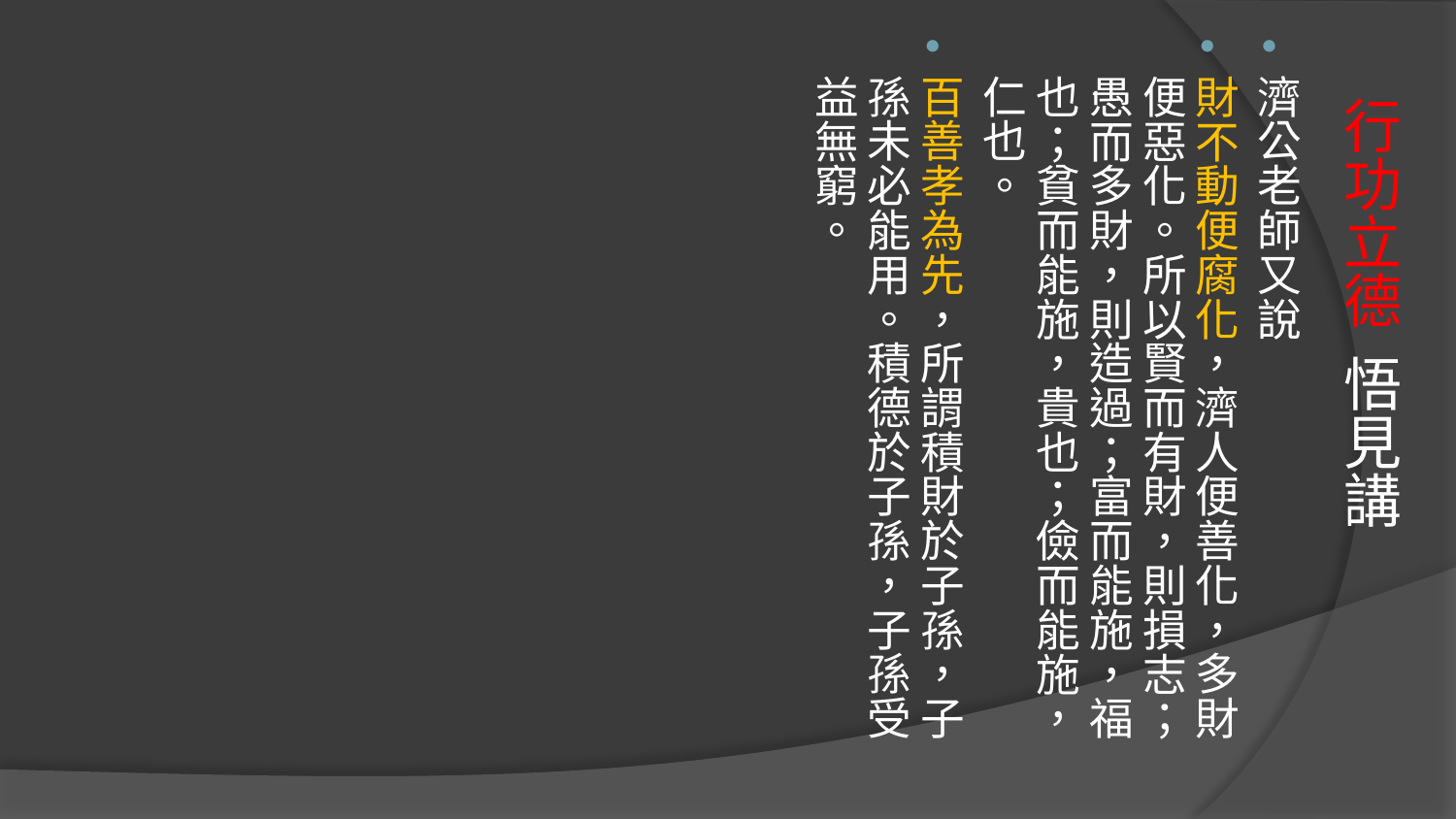

濟公老師又說
財不動便腐化，濟人便善化，多財便惡化。所以賢而有財，則損志；愚而多財，則造過；富而能施，福也；貧而能施，貴也；儉而能施，仁也。
百善孝為先，所謂積財於子孫，子孫未必能用。積德於子孫，子孫受益無窮。

# 行功立德  悟見講